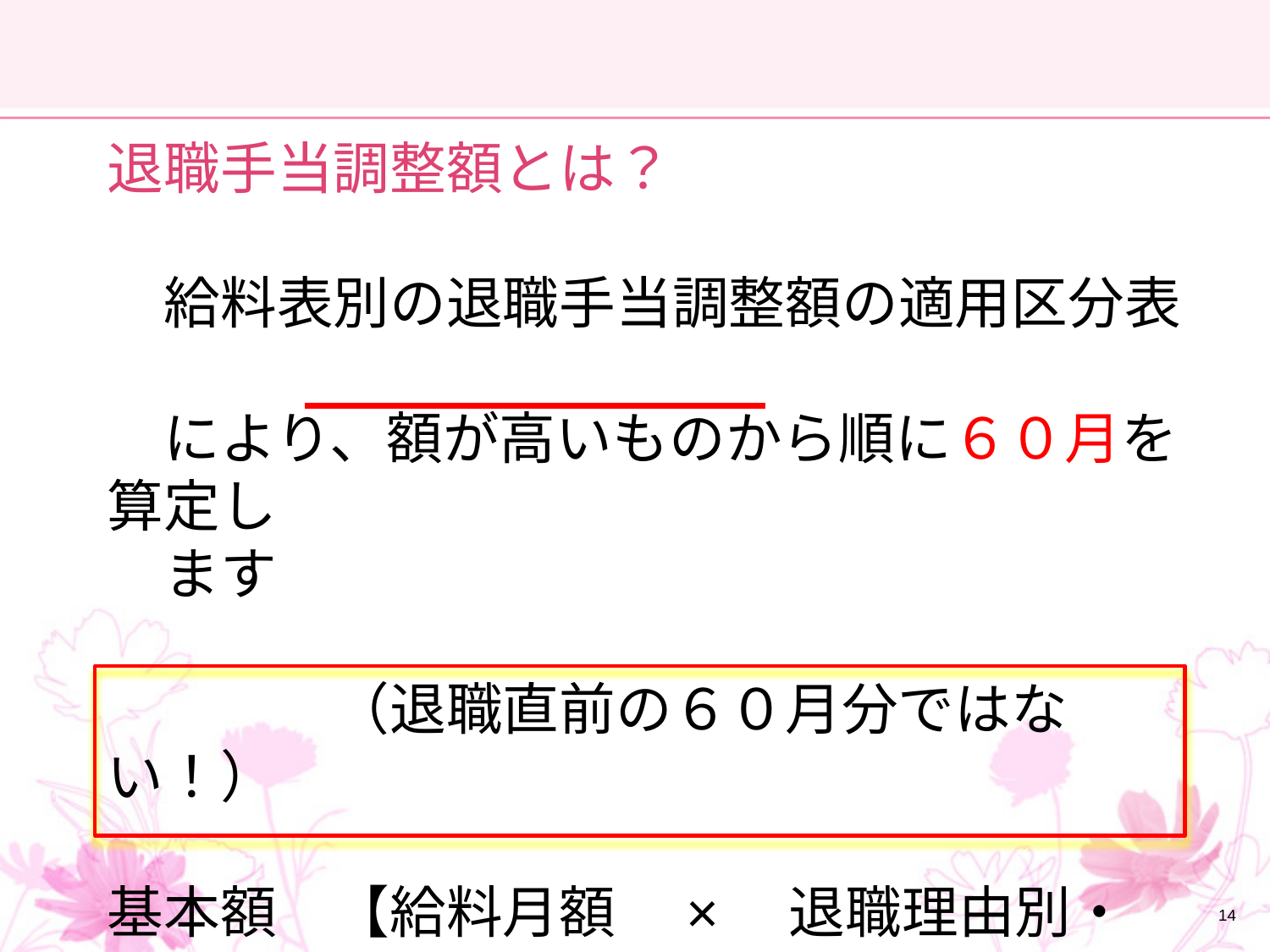

退職手当調整額とは？

　給料表別の退職手当調整額の適用区分表
　により、額が高いものから順に６０月を算定し
　ます

　　　　（退職直前の６０月分ではない！）

基本額　【給料月額　×　退職理由別・勤続年
　　　数別支給率】＋　退職手当調整額

14